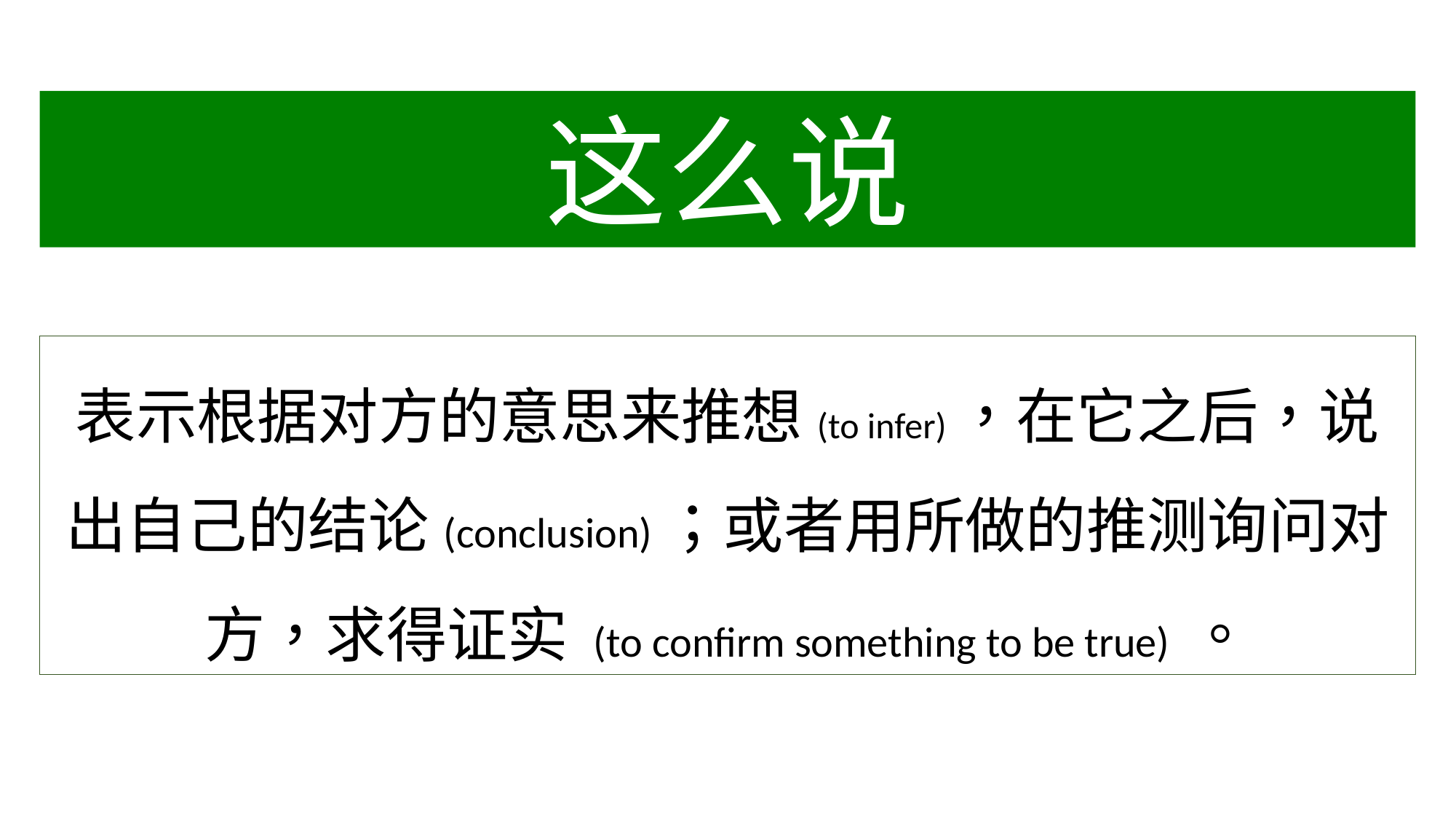

这么说
表示根据对方的意思来推想(to infer)，在它之后，说出自己的结论(conclusion)；或者用所做的推测询问对方，求得证实 (to confirm something to be true) 。